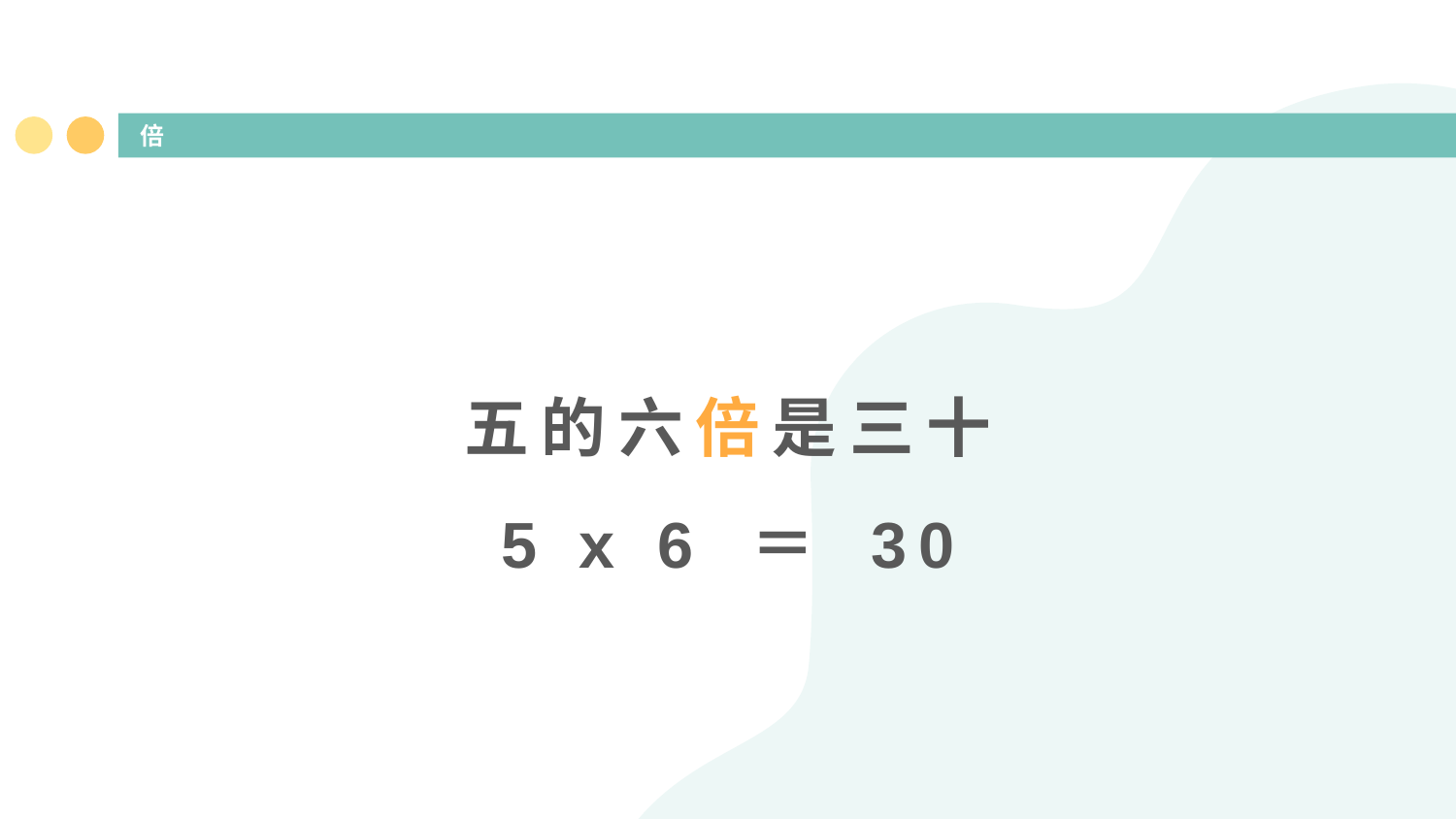

# 倍
五的六倍是三十
5 x 6 ＝ 30